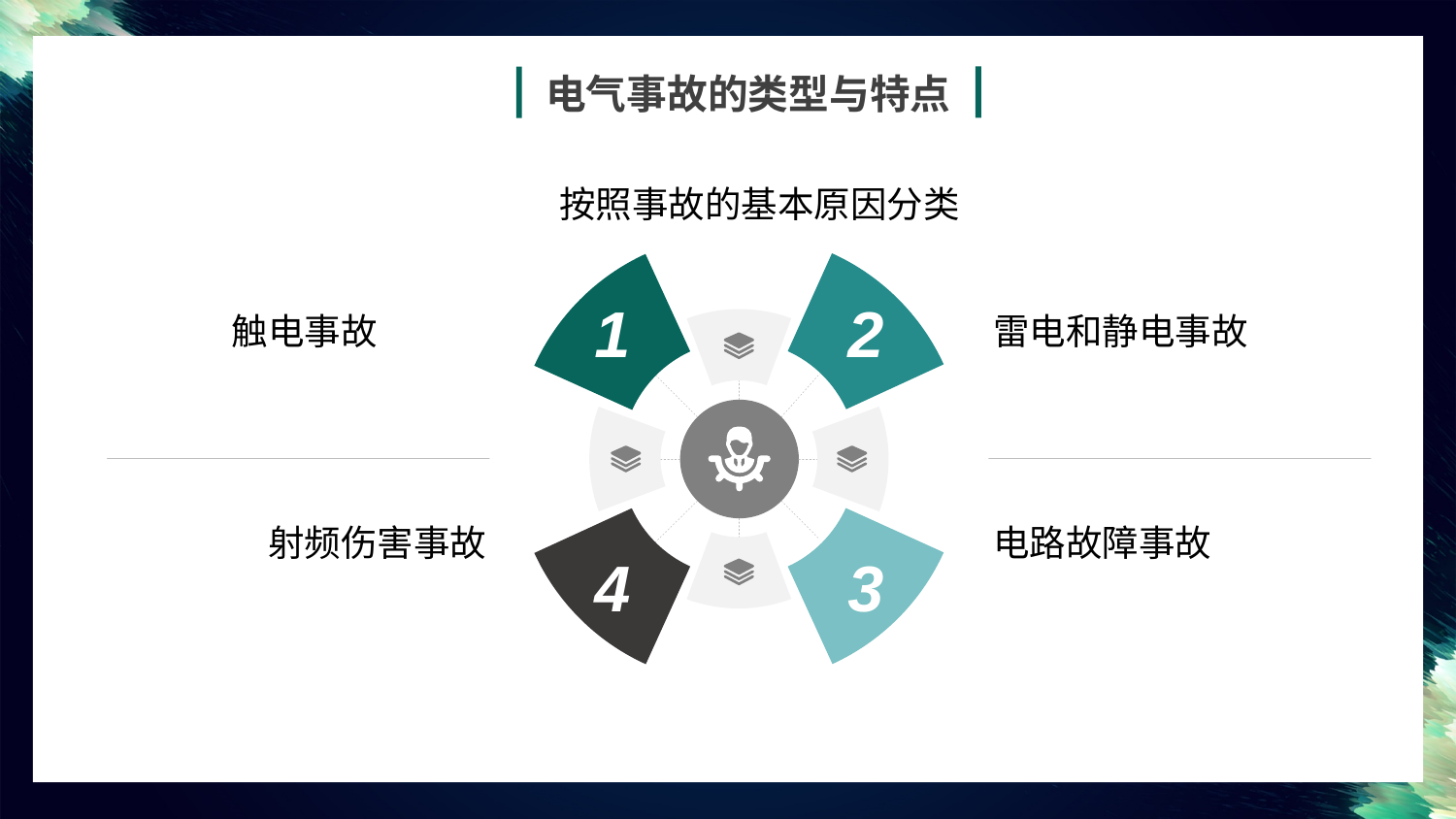

电气事故的类型与特点

按照事故的基本原因分类
2
1

3
4

触电事故
雷电和静电事故
射频伤害事故
电路故障事故